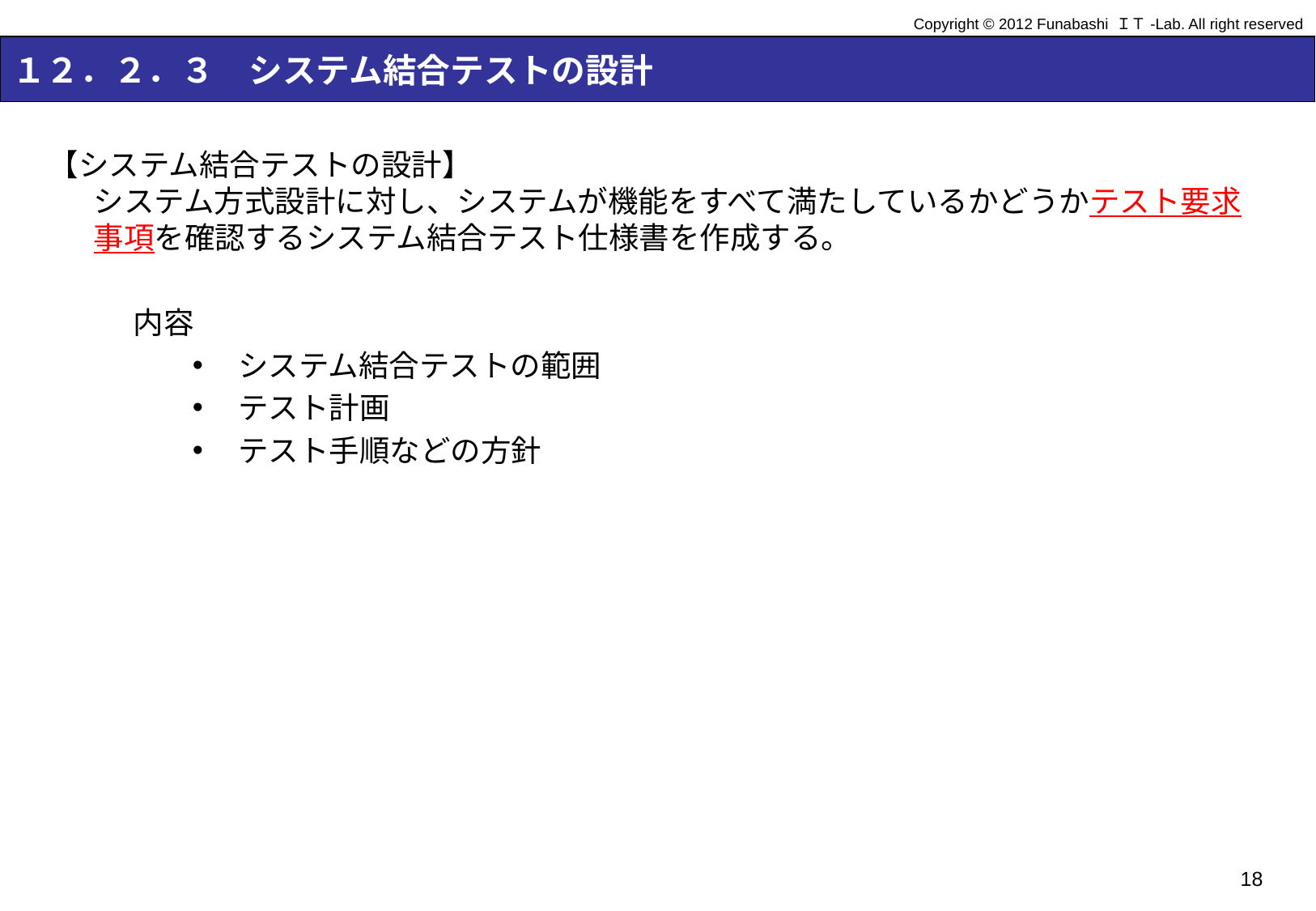

Copyright © 2012 Funabashi ＩＴ-Lab. All right reserved
# １２．２．３　システム結合テストの設計
【システム結合テストの設計】
システム方式設計に対し、システムが機能をすべて満たしているかどうかテスト要求事項を確認するシステム結合テスト仕様書を作成する。

内容
システム結合テストの範囲
テスト計画
テスト手順などの方針

18